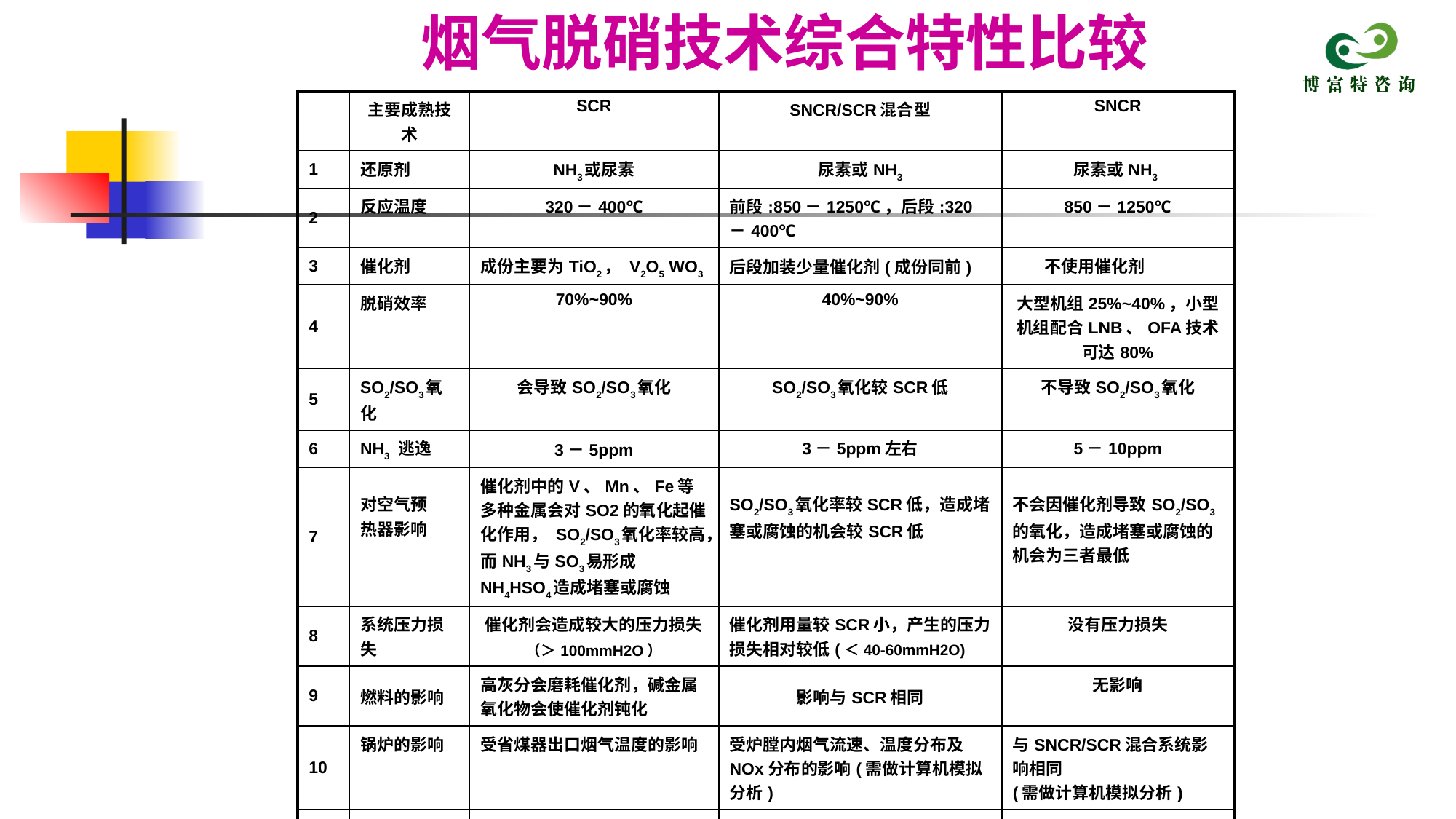

# 烟气脱硝技术综合特性比较
|  | 主要成熟技术 | SCR | SNCR/SCR混合型 | SNCR |
| --- | --- | --- | --- | --- |
| 1 | 还原剂 | NH3或尿素 | 尿素或NH3 | 尿素或NH3 |
| 2 | 反应温度 | 320－400℃ | 前段:850－1250℃，后段:320－400℃ | 850－1250℃ |
| 3 | 催化剂 | 成份主要为TiO2， V2O5 WO3 | 后段加装少量催化剂(成份同前) | 不使用催化剂 |
| 4 | 脱硝效率 | 70%~90% | 40%~90% | 大型机组25%~40%，小型机组配合LNB、OFA技术可达80% |
| 5 | SO2/SO3氧化 | 会导致SO2/SO3氧化 | SO2/SO3氧化较SCR低 | 不导致SO2/SO3氧化 |
| 6 | NH3 逃逸 | 3－5ppm | 3－5ppm左右 | 5－10ppm |
| 7 | 对空气预 热器影响 | 催化剂中的V、Mn、Fe等多种金属会对SO2的氧化起催化作用， SO2/SO3氧化率较高，而NH3与SO3易形成NH4HSO4造成堵塞或腐蚀 | SO2/SO3氧化率较SCR低，造成堵塞或腐蚀的机会较SCR低 | 不会因催化剂导致SO2/SO3的氧化，造成堵塞或腐蚀的机会为三者最低 |
| 8 | 系统压力损失 | 催化剂会造成较大的压力损失 （＞100mmH2O） | 催化剂用量较SCR小，产生的压力损失相对较低(＜40-60mmH2O) | 没有压力损失 |
| 9 | 燃料的影响 | 高灰分会磨耗催化剂，碱金属氧化物会使催化剂钝化 | 影响与SCR相同 | 无影响 |
| 10 | 锅炉的影响 | 受省煤器出口烟气温度的影响 | 受炉膛内烟气流速、温度分布及NOx分布的影响(需做计算机模拟分析) | 与SNCR/SCR混合系统影响相同 (需做计算机模拟分析) |
| 11 | 占地空间 | 大 （需增加大型催化剂反应器和供氨或尿素系统） | 较小 (需增加一小型催化剂反应器，无需增设供氨或尿素系统) | 小 (锅炉无需增加催化剂反应器) |
| 12 | 使用业绩 | 多数大型机组成功运转经验 | 多数大型机组成功运转经验 | 多数大型机组成功运转经验 |